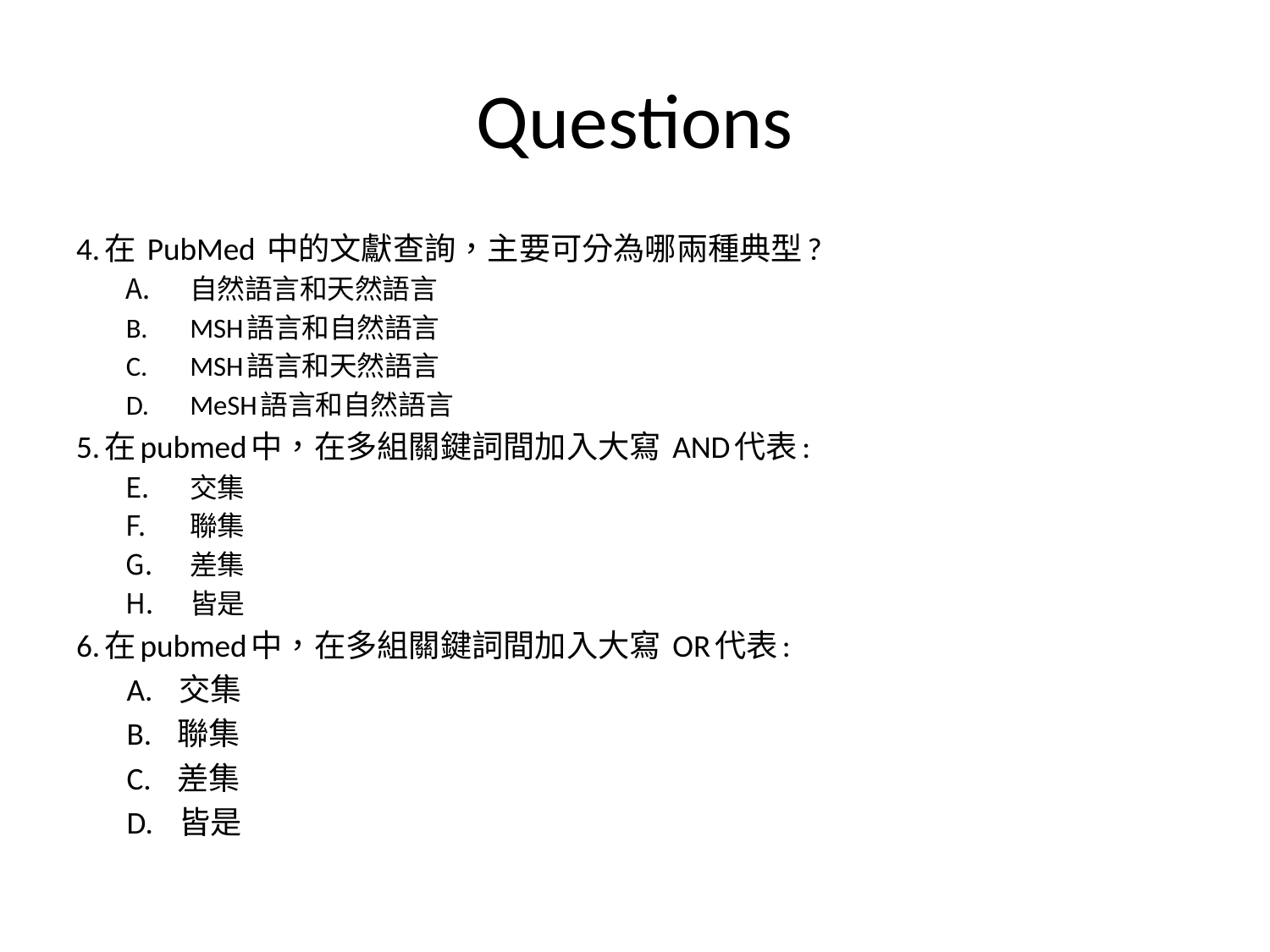

# Questions
4.在 PubMed 中的文獻查詢，主要可分為哪兩種典型?
自然語言和天然語言
MSH語言和自然語言
MSH語言和天然語言
MeSH語言和自然語言
5.在pubmed中，在多組關鍵詞間加入大寫 AND代表:
交集
聯集
差集
皆是
6.在pubmed中，在多組關鍵詞間加入大寫 OR代表:
       A.   交集
       B.   聯集
       C.   差集
       D.   皆是